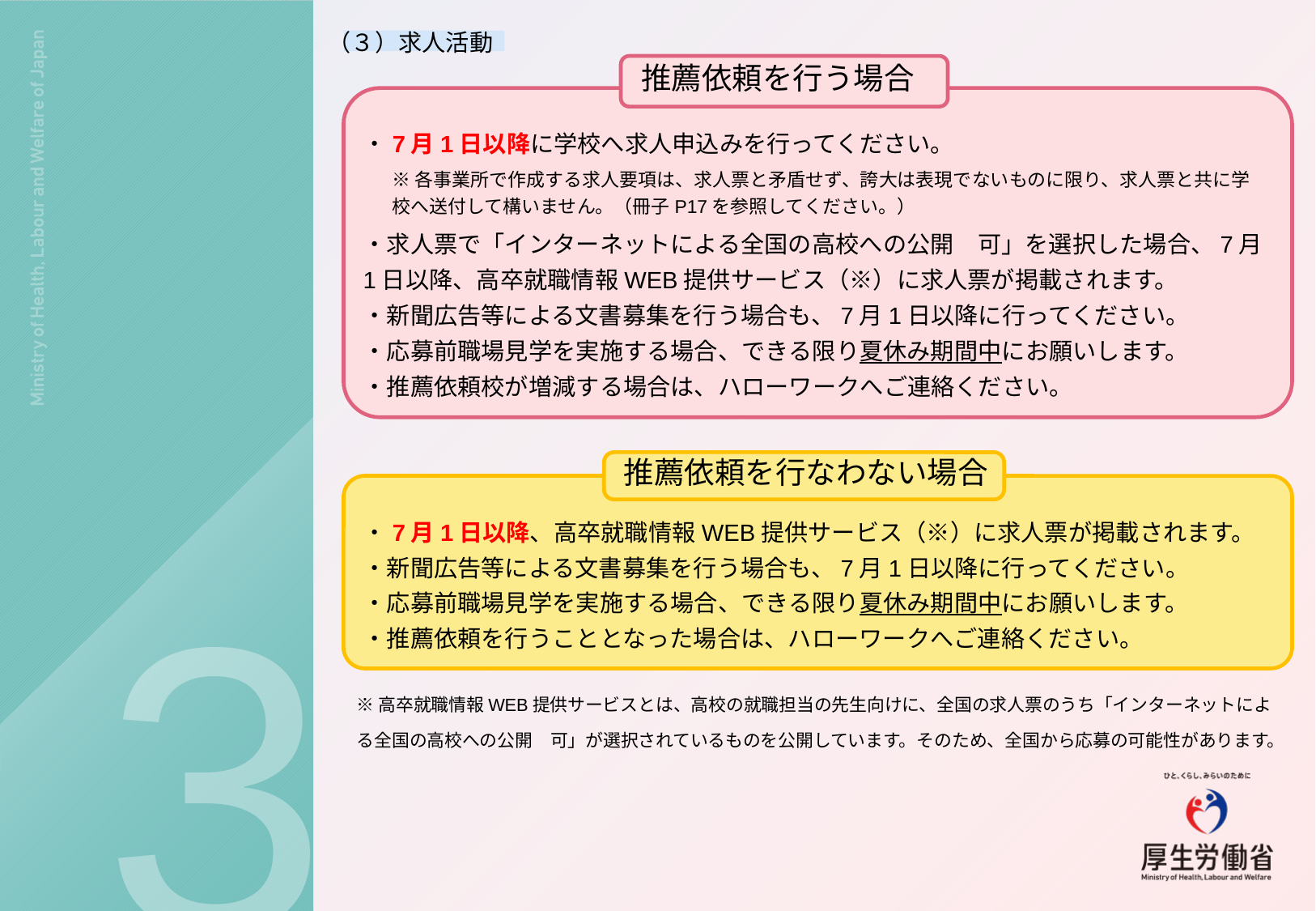

（３）求人活動
推薦依頼を行う場合

・7月1日以降に学校へ求人申込みを行ってください。

※各事業所で作成する求人要項は、求人票と矛盾せず、誇大は表現でないものに限り、求人票と共に学校へ送付して構いません。（冊子P17を参照してください。）
・求人票で「インターネットによる全国の高校への公開　可」を選択した場合、7月1日以降、高卒就職情報WEB提供サービス（※）に求人票が掲載されます。
・新聞広告等による文書募集を行う場合も、7月1日以降に行ってください。
・応募前職場見学を実施する場合、できる限り夏休み期間中にお願いします。
・推薦依頼校が増減する場合は、ハローワークへご連絡ください。
推薦依頼を行なわない場合

・7月1日以降、高卒就職情報WEB提供サービス（※）に求人票が掲載されます。
・新聞広告等による文書募集を行う場合も、7月1日以降に行ってください。
・応募前職場見学を実施する場合、できる限り夏休み期間中にお願いします。
・推薦依頼を行うこととなった場合は、ハローワークへご連絡ください。

3
※高卒就職情報WEB提供サービスとは、高校の就職担当の先生向けに、全国の求人票のうち「インターネットによる全国の高校への公開　可」が選択されているものを公開しています。そのため、全国から応募の可能性があります。